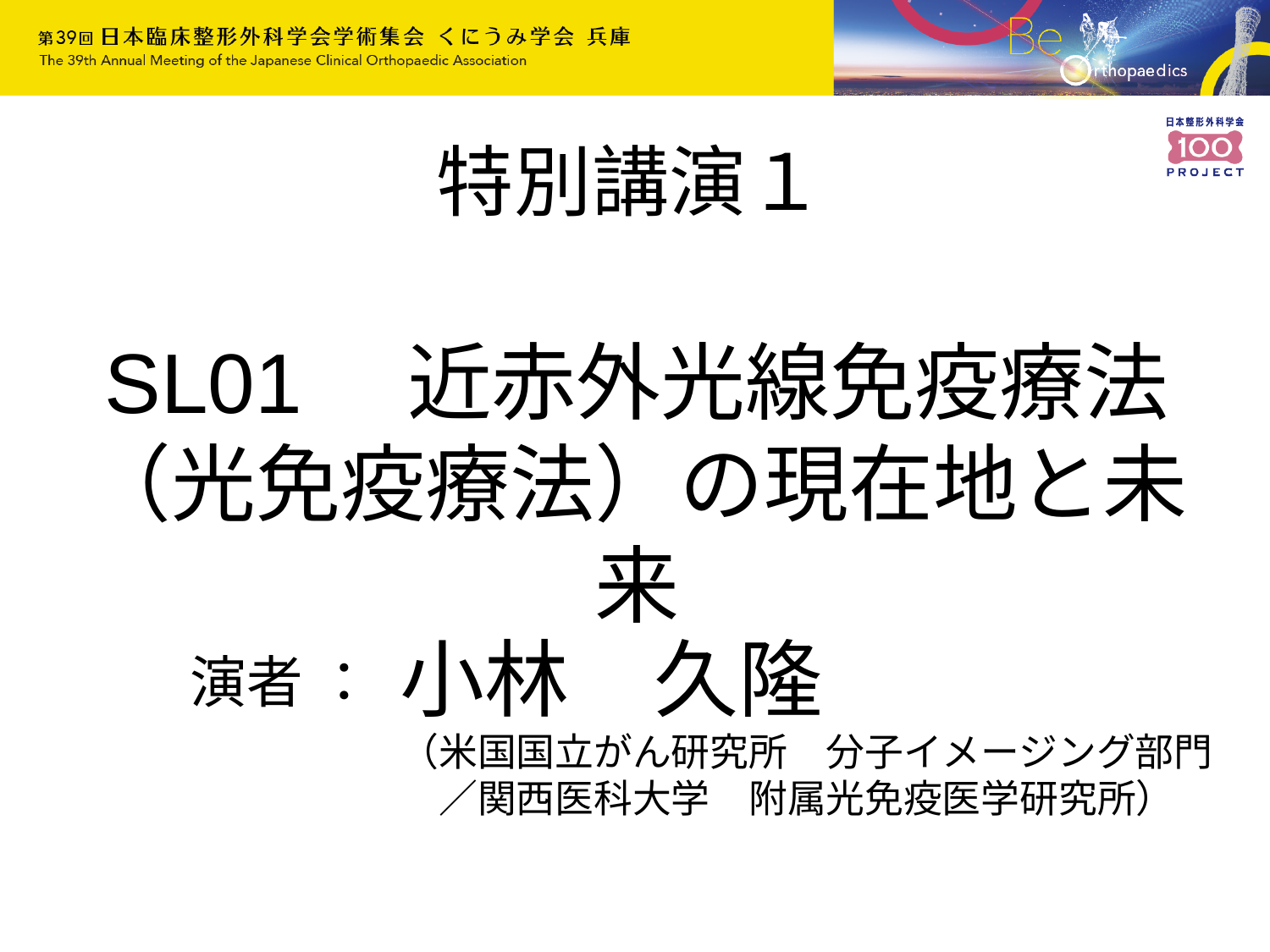

特別講演１
SL01　近赤外光線免疫療法
（光免疫療法）の現在地と未来
小林　久隆
（米国国立がん研究所　分子イメージング部門
　／関西医科大学　附属光免疫医学研究所）
演者 ：